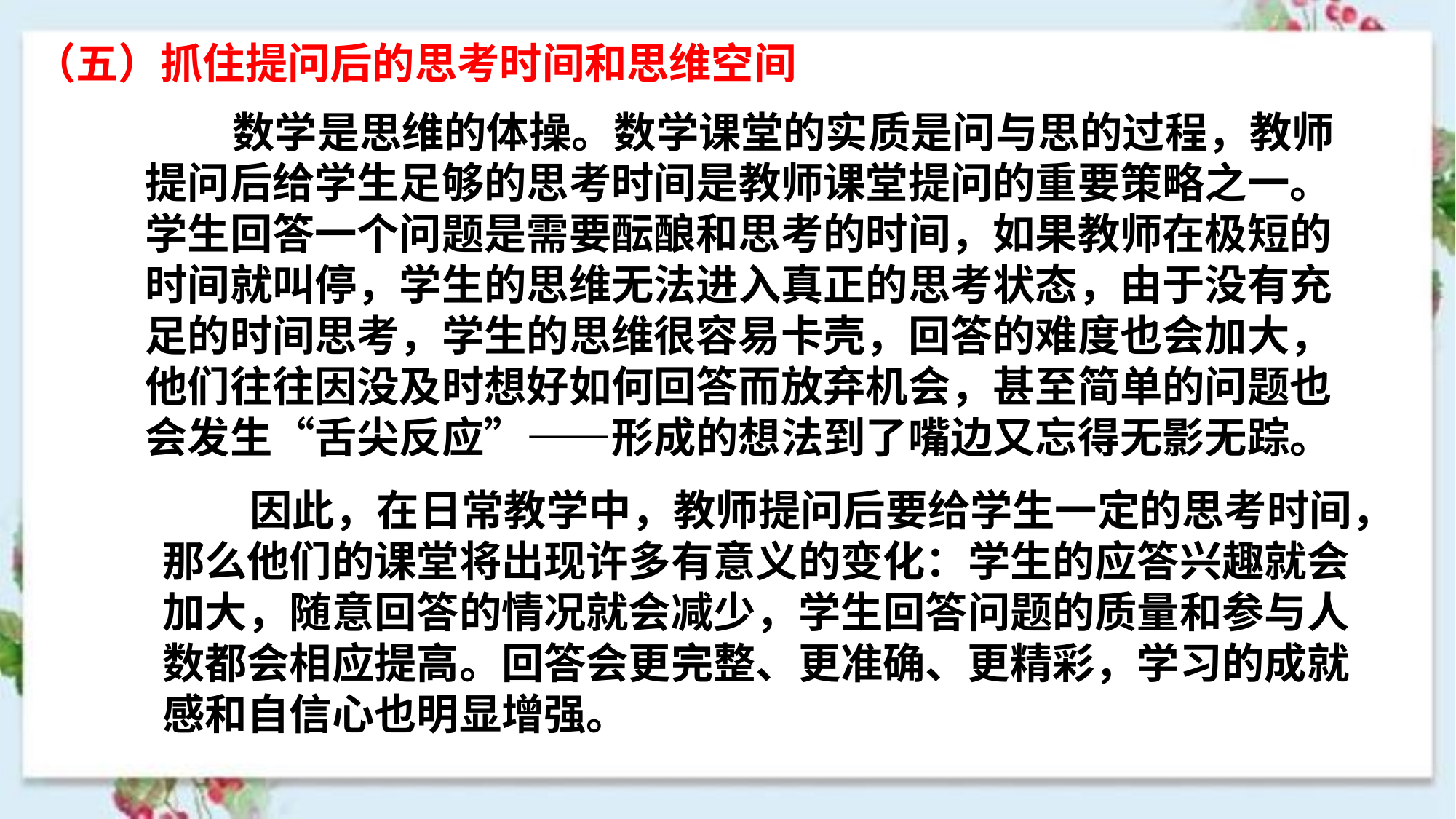

（五）抓住提问后的思考时间和思维空间
        数学是思维的体操。数学课堂的实质是问与思的过程，教师提问后给学生足够的思考时间是教师课堂提问的重要策略之一。学生回答一个问题是需要酝酿和思考的时间，如果教师在极短的时间就叫停，学生的思维无法进入真正的思考状态，由于没有充足的时间思考，学生的思维很容易卡壳，回答的难度也会加大，他们往往因没及时想好如何回答而放弃机会，甚至简单的问题也会发生“舌尖反应”——形成的想法到了嘴边又忘得无影无踪。
        因此，在日常教学中，教师提问后要给学生一定的思考时间，那么他们的课堂将出现许多有意义的变化：学生的应答兴趣就会加大，随意回答的情况就会减少，学生回答问题的质量和参与人数都会相应提高。回答会更完整、更准确、更精彩，学习的成就感和自信心也明显增强。